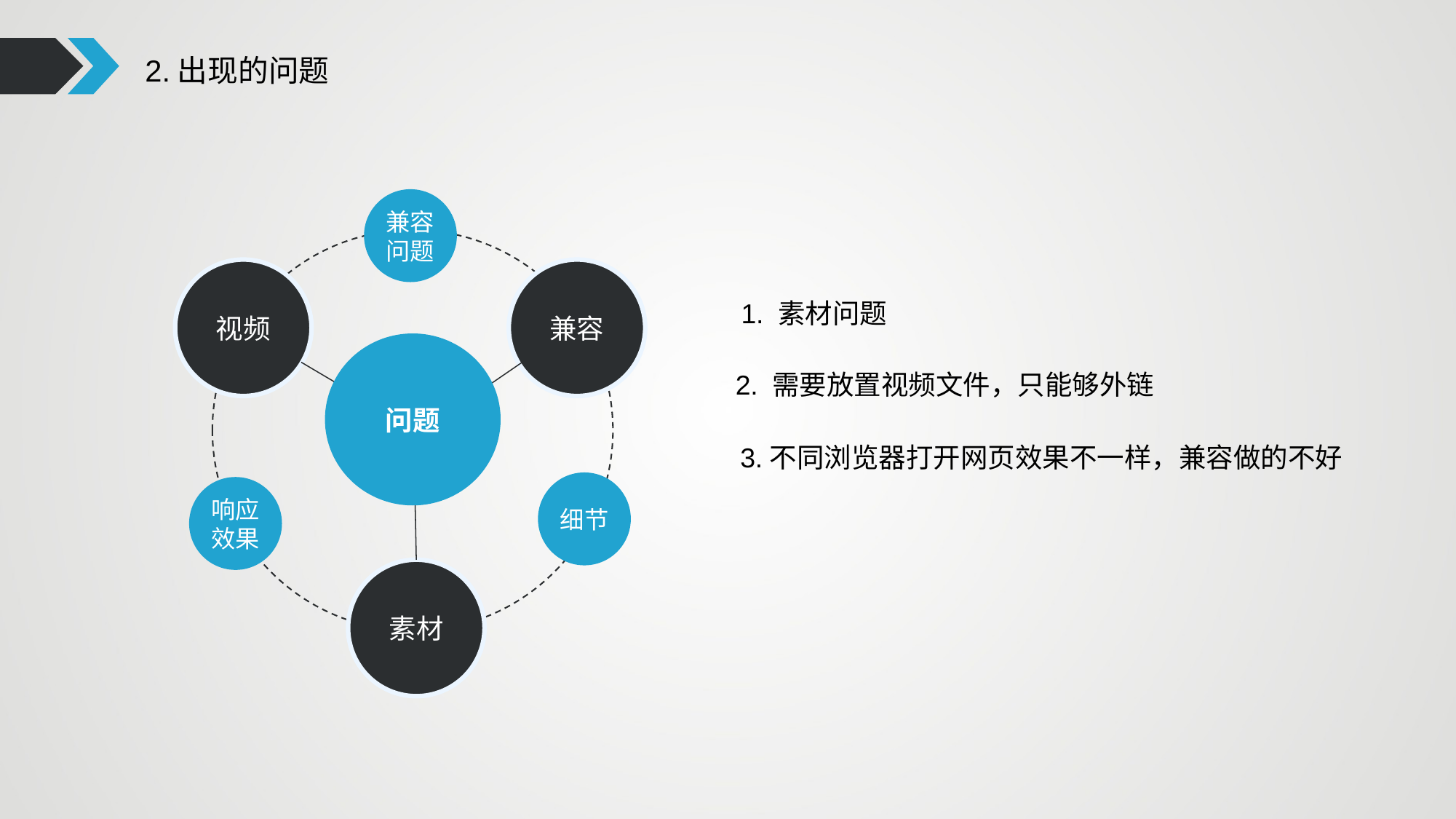

2.出现的问题
兼容
问题

视频
兼容
1. 素材问题
问题
2. 需要放置视频文件，只能够外链
3.不同浏览器打开网页效果不一样，兼容做的不好
细节
响应
效果
素材